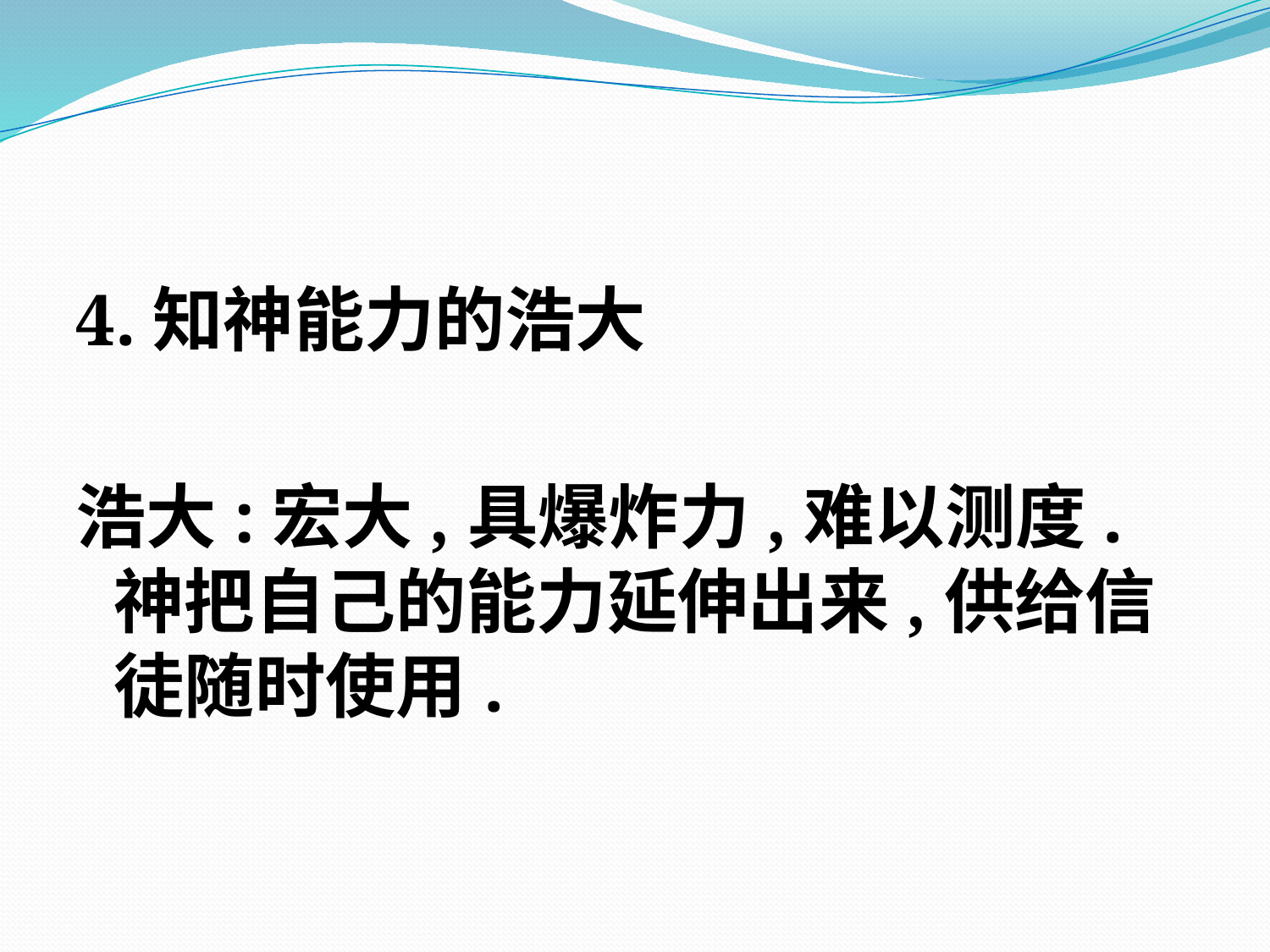

#
4.知神能力的浩大

浩大:宏大,具爆炸力,难以测度. 神把自己的能力延伸出来,供给信徒随时使用.